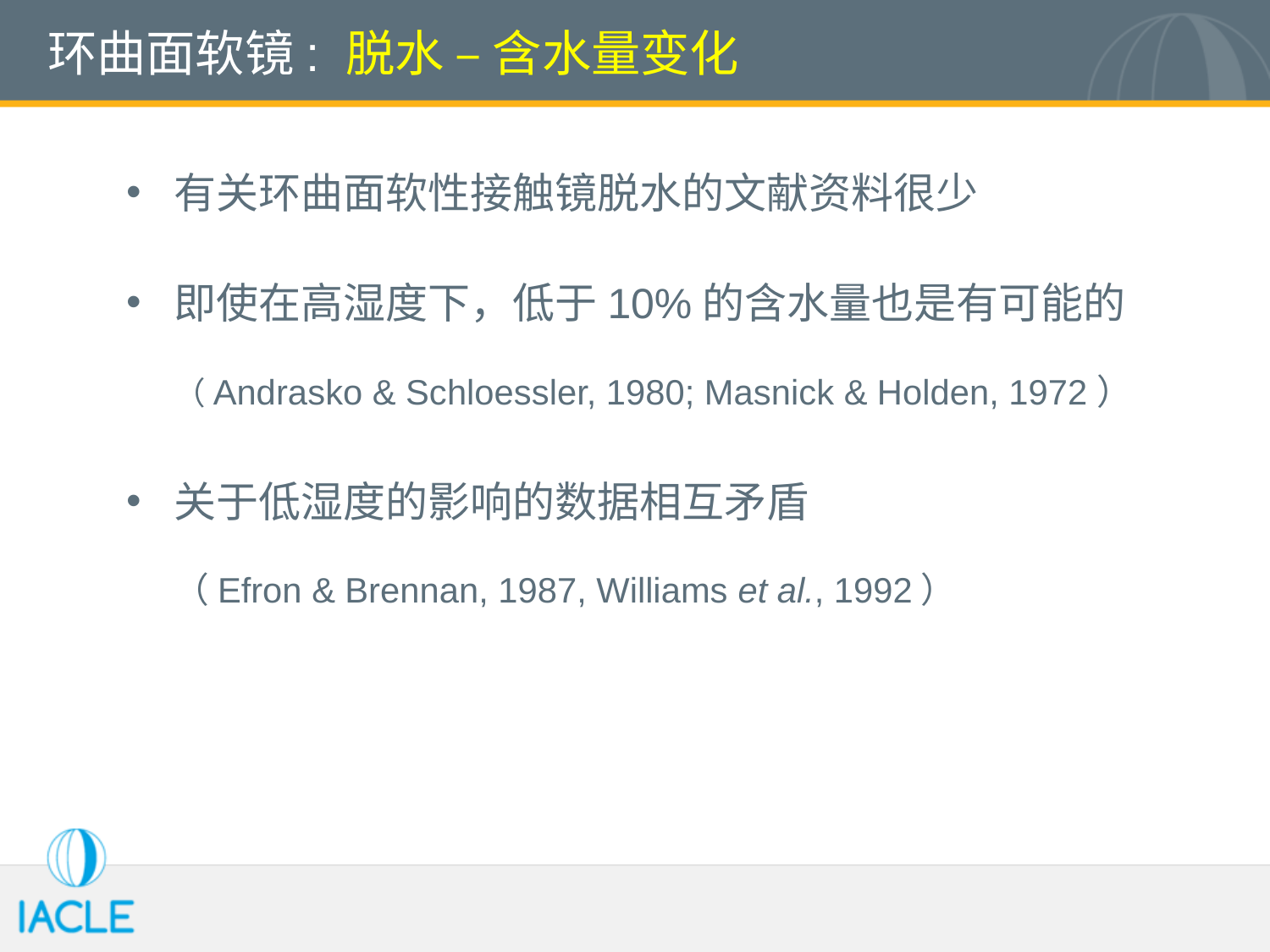

# 环曲面软镜: 脱水 – 含水量变化

有关环曲面软性接触镜脱水的文献资料很少
即使在高湿度下，低于10%的含水量也是有可能的
（Andrasko & Schloessler, 1980; Masnick & Holden, 1972）
关于低湿度的影响的数据相互矛盾
（Efron & Brennan, 1987, Williams et al., 1992）